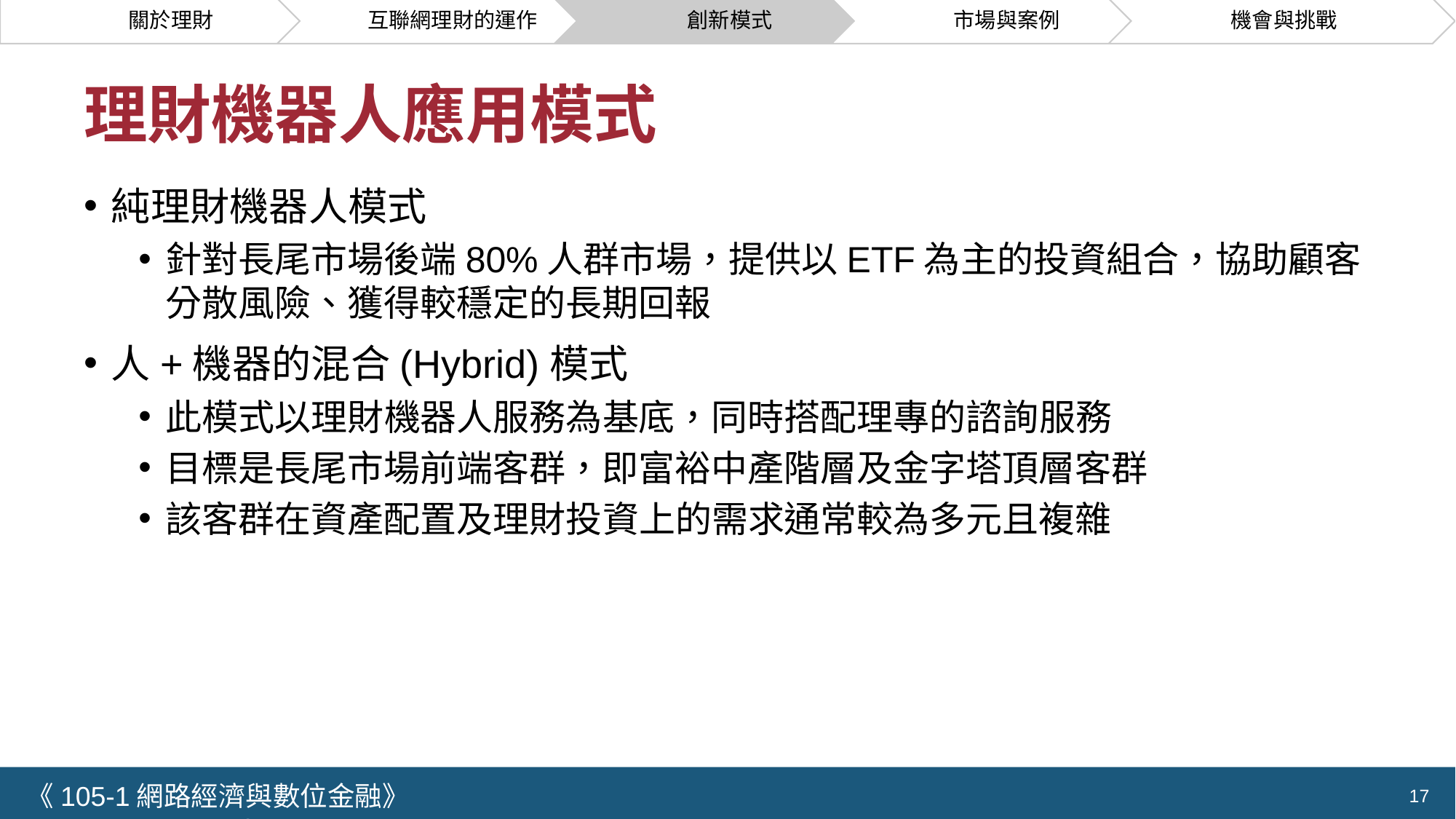

關於理財
互聯網理財的運作
創新模式
市場與案例
機會與挑戰
# 理財機器人應用模式
純理財機器人模式
針對長尾市場後端80%人群市場，提供以ETF為主的投資組合，協助顧客分散風險、獲得較穩定的長期回報
人+機器的混合(Hybrid)模式
此模式以理財機器人服務為基底，同時搭配理專的諮詢服務
目標是長尾市場前端客群，即富裕中產階層及金字塔頂層客群
該客群在資產配置及理財投資上的需求通常較為多元且複雜
《105-1網路經濟與數位金融》                                                                                                                                             NCTU.IIM.IEBI Lab
17